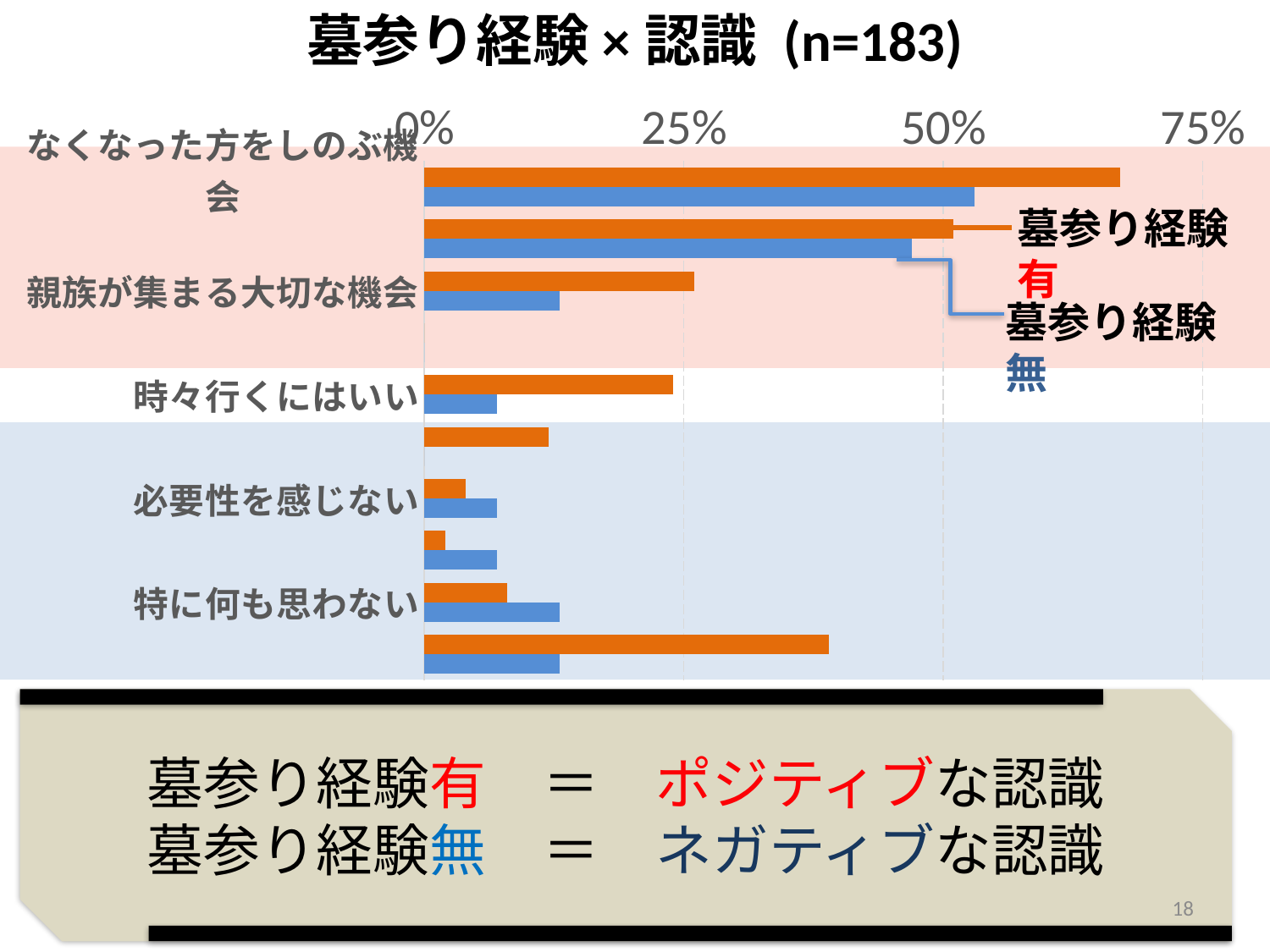

墓参り経験×認識 (n=183)

### Chart

| Category | 経験あり | 経験なし |
|---|---|---|
| なくなった方をしのぶ機会
 | 0.67 | 0.53 |
| 大切にするべき文化 | 0.51 | 0.47 |
| 親族が集まる大切な機会 | 0.26 | 0.13 |
| わくわくするイベント | 0.0 | 0.0 |
| 時々行くにはいい | 0.24 | 0.07 |
| 面倒くさい | 0.12 | 0.0 |
| 必要性を感じない | 0.04 | 0.07 |
| 自分には関係ない | 0.02 | 0.07 |
| 特に何も思わない | 0.08 | 0.13 |
| 義務 | 0.39 | 0.13 |
墓参り経験有
墓参り経験無

墓参り経験有　＝　ポジティブな認識
墓参り経験無　＝　ネガティブな認識

18